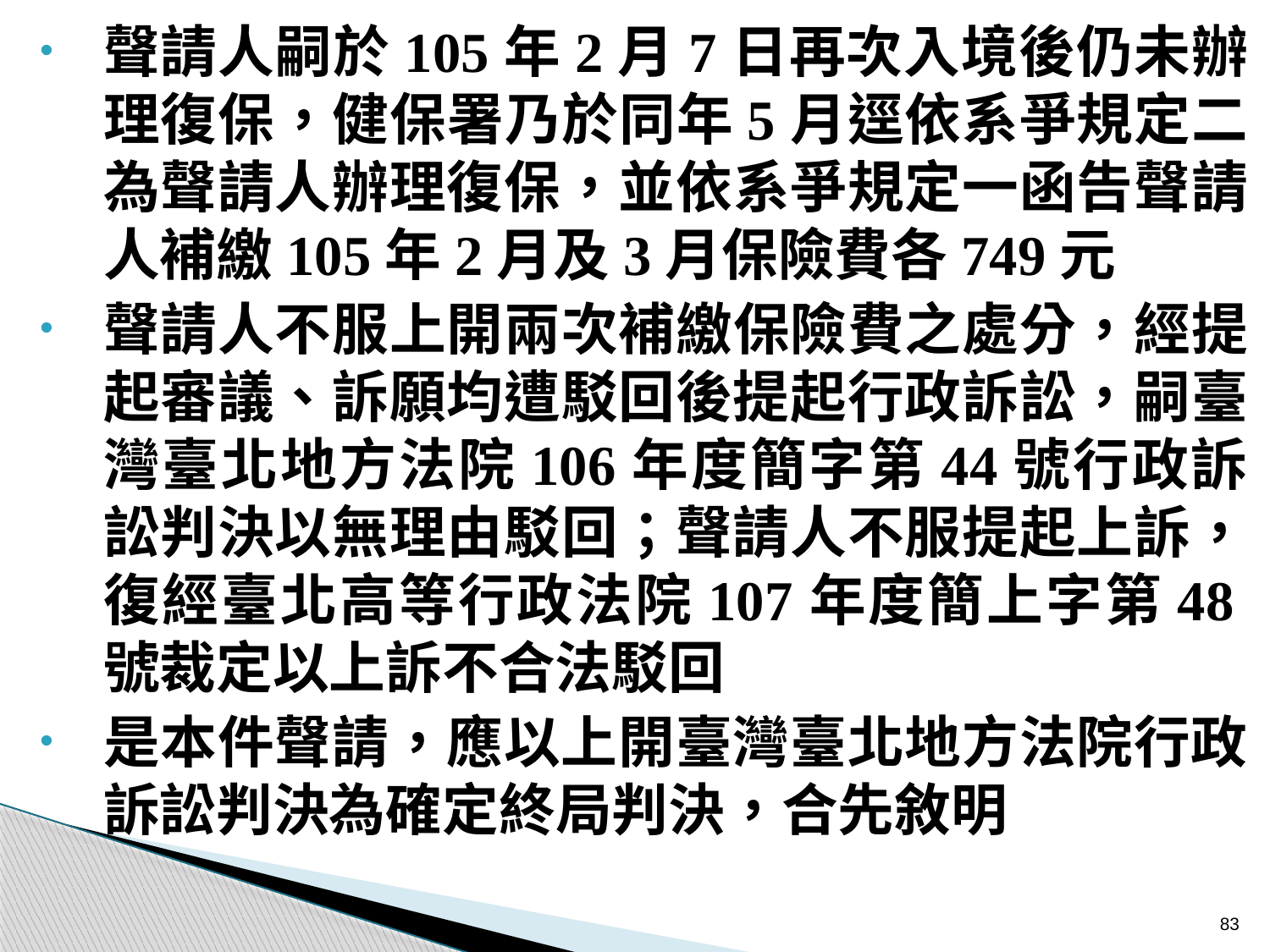

聲請人嗣於105年2月7日再次入境後仍未辦理復保，健保署乃於同年5月逕依系爭規定二為聲請人辦理復保，並依系爭規定一函告聲請人補繳105年2月及3月保險費各749元
聲請人不服上開兩次補繳保險費之處分，經提起審議、訴願均遭駁回後提起行政訴訟，嗣臺灣臺北地方法院106年度簡字第44號行政訴訟判決以無理由駁回；聲請人不服提起上訴，復經臺北高等行政法院107年度簡上字第48號裁定以上訴不合法駁回
是本件聲請，應以上開臺灣臺北地方法院行政訴訟判決為確定終局判決，合先敘明
83